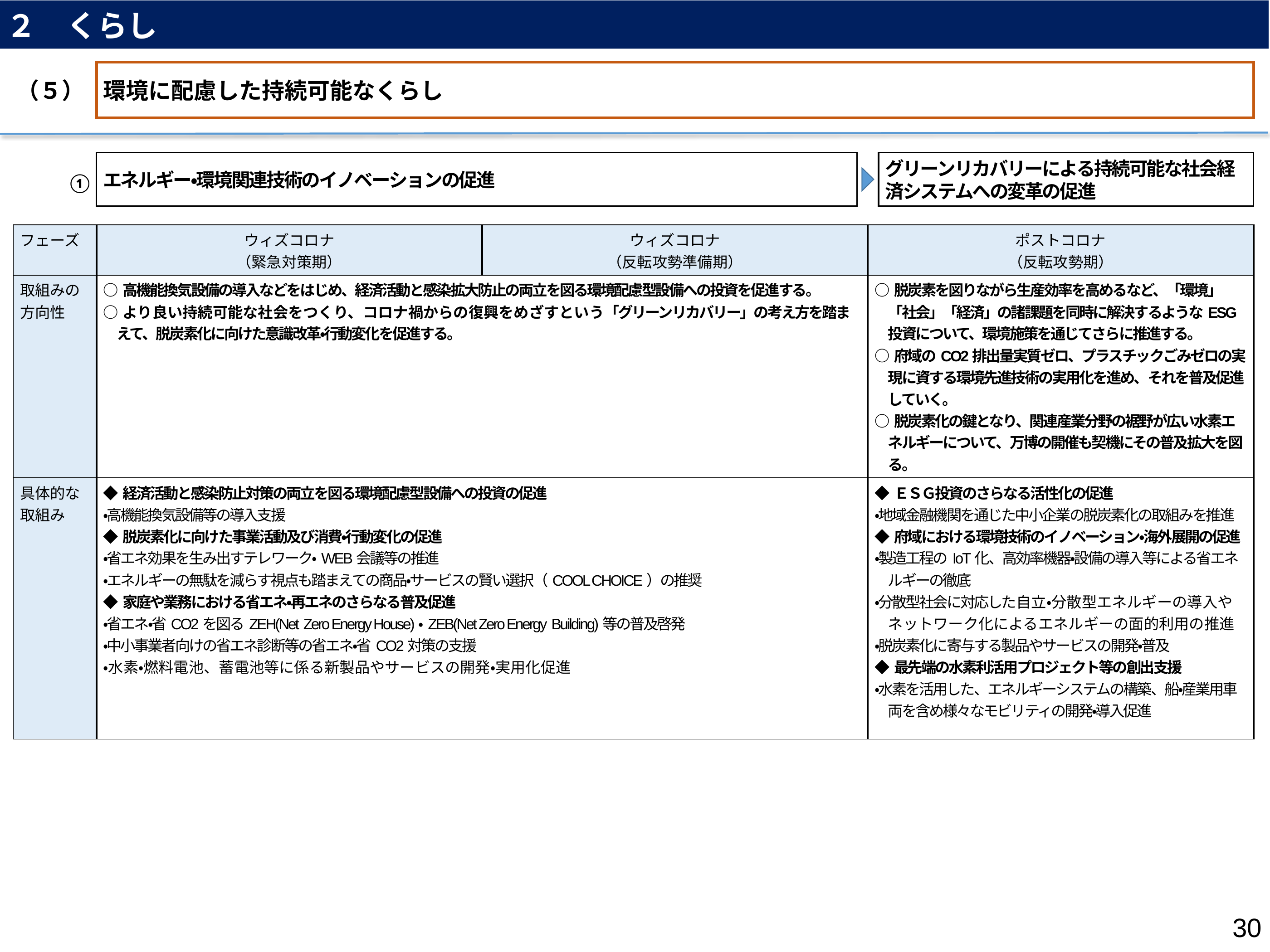

２　くらし
（５）
環境に配慮した持続可能なくらし
エネルギー・環境関連技術のイノベーションの促進
グリーンリカバリーによる持続可能な社会経済システムへの変革の促進
①

| フェーズ | ウィズコロナ （緊急対策期） | ウィズコロナ （反転攻勢準備期） | ポストコロナ （反転攻勢期） |
| --- | --- | --- | --- |
| 取組みの 方向性 | ○高機能換気設備の導入などをはじめ、経済活動と感染拡大防止の両立を図る環境配慮型設備への投資を促進する。 ○より良い持続可能な社会をつくり、コロナ禍からの復興をめざすという「グリーンリカバリー」の考え方を踏まえて、脱炭素化に向けた意識改革・行動変化を促進する。 |  | ○脱炭素を図りながら生産効率を高めるなど、「環境」「社会」「経済」の諸課題を同時に解決するようなESG投資について、環境施策を通じてさらに推進する。 ○府域のCO2排出量実質ゼロ、プラスチックごみゼロの実現に資する環境先進技術の実用化を進め、それを普及促進していく。 ○脱炭素化の鍵となり、関連産業分野の裾野が広い水素エネルギーについて、万博の開催も契機にその普及拡大を図る。 |
| 具体的な 取組み | ◆経済活動と感染防止対策の両立を図る環境配慮型設備への投資の促進 ・高機能換気設備等の導入支援 ◆脱炭素化に向けた事業活動及び消費・行動変化の促進 ・省エネ効果を生み出すテレワーク・WEB会議等の推進 ・エネルギーの無駄を減らす視点も踏まえての商品・サービスの賢い選択（COOL CHOICE）の推奨 ◆家庭や業務における省エネ・再エネのさらなる普及促進 ・省エネ・省CO2を図るZEH(Net Zero Energy House)・ZEB(Net Zero Energy Building)等の普及啓発 ・中小事業者向けの省エネ診断等の省エネ・省CO2対策の支援 ・水素・燃料電池、蓄電池等に係る新製品やサービスの開発・実用化促進 |  | ◆ＥＳＧ投資のさらなる活性化の促進 ・地域金融機関を通じた中小企業の脱炭素化の取組みを推進 ◆府域における環境技術のイノベーション・海外展開の促進 ・製造工程のIoT化、高効率機器・設備の導入等による省エネルギーの徹底 ・分散型社会に対応した自立・分散型エネルギーの導入やネットワーク化によるエネルギーの面的利用の推進 ・脱炭素化に寄与する製品やサービスの開発・普及 ◆最先端の水素利活用プロジェクト等の創出支援 ・水素を活用した、エネルギーシステムの構築、船・産業用車両を含め様々なモビリティの開発・導入促進 |
30